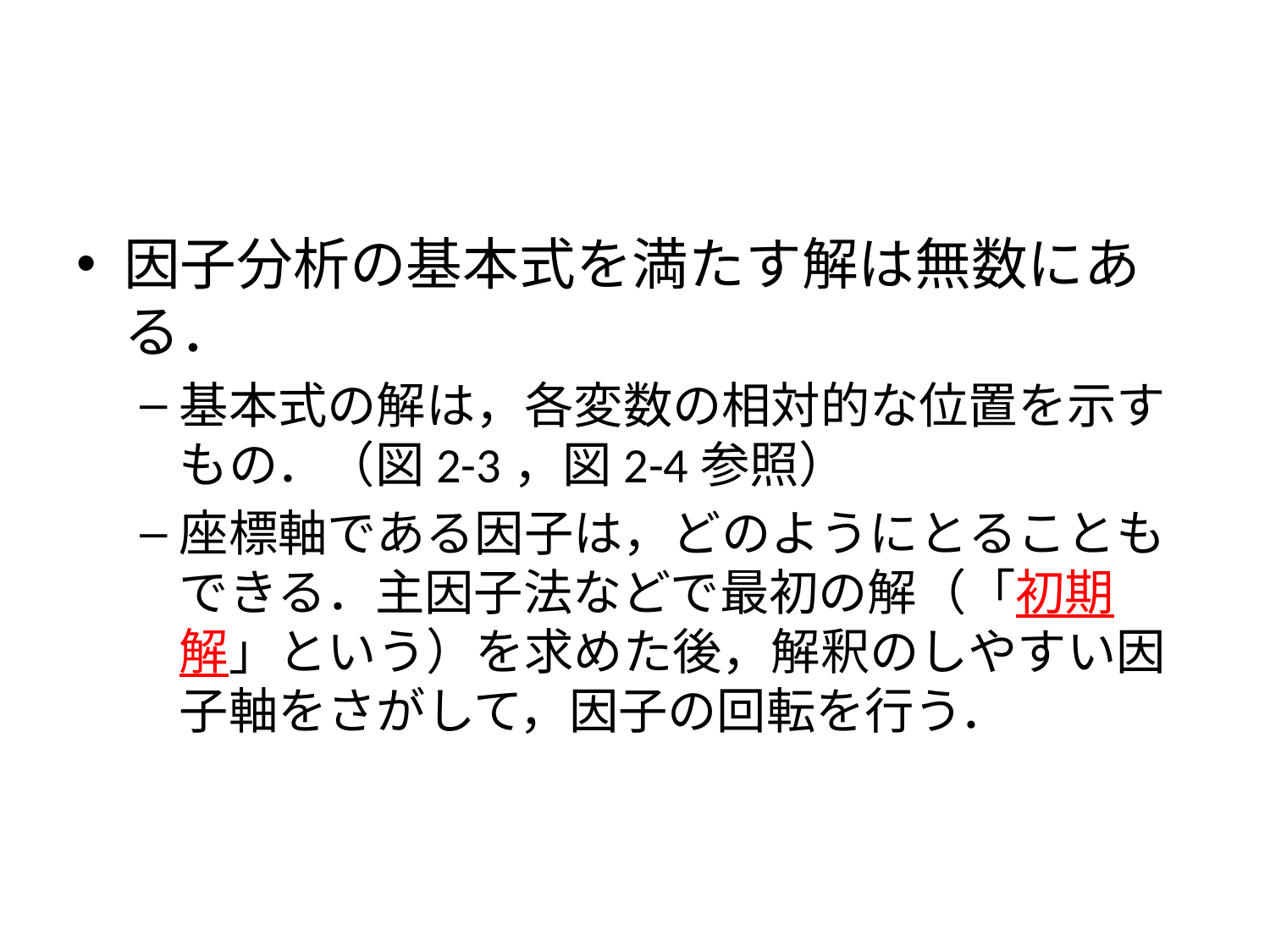

#
因子分析の基本式を満たす解は無数にある．
基本式の解は，各変数の相対的な位置を示すもの．（図2-3，図2-4参照）
座標軸である因子は，どのようにとることもできる．主因子法などで最初の解（「初期解」という）を求めた後，解釈のしやすい因子軸をさがして，因子の回転を行う．